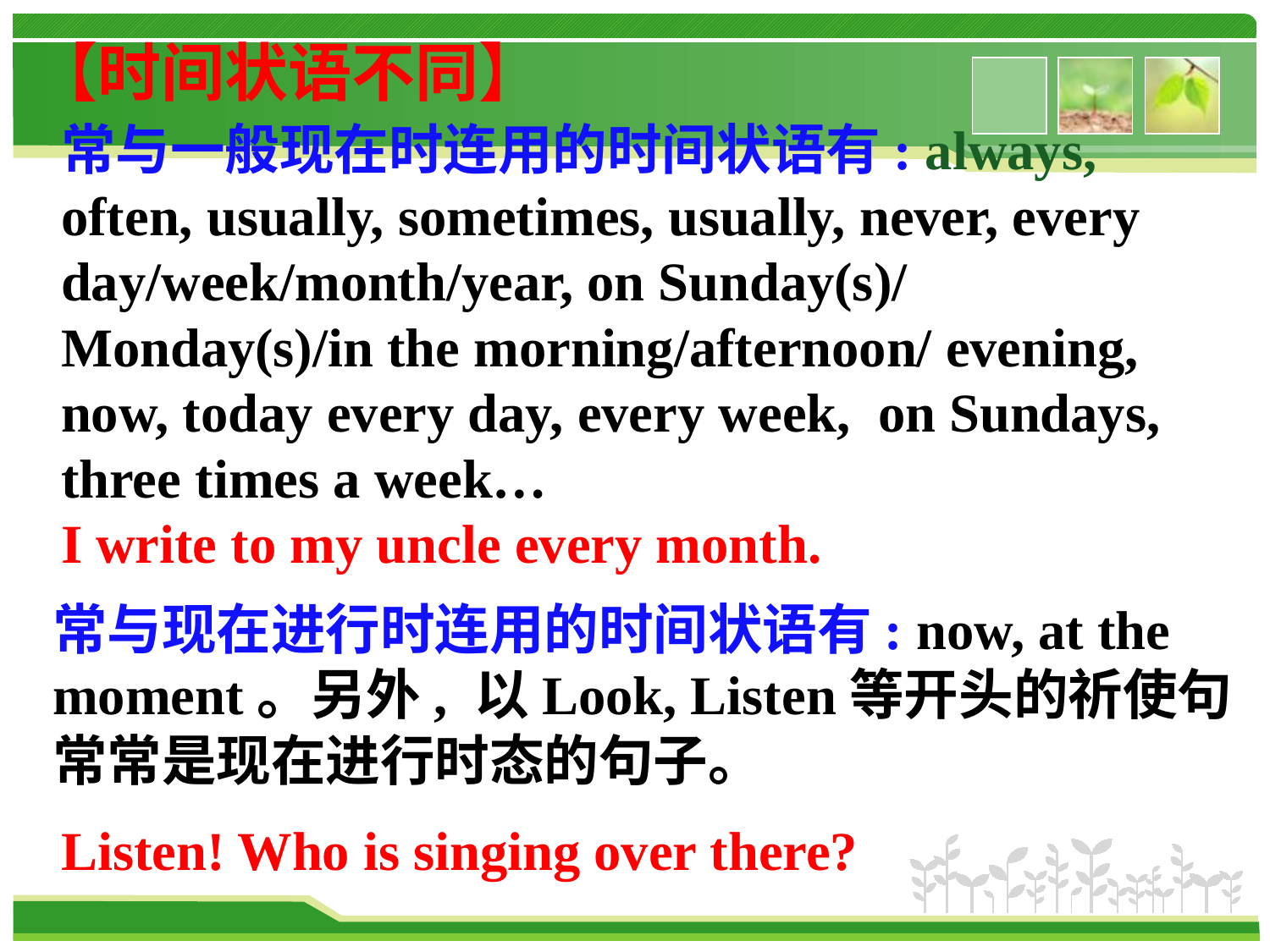

【时间状语不同】
常与一般现在时连用的时间状语有: always, often, usually, sometimes, usually, never, every day/week/month/year, on Sunday(s)/ Monday(s)/in the morning/afternoon/ evening, now, today every day, every week,  on Sundays, three times a week…
I write to my uncle every month.
常与现在进行时连用的时间状语有: now, at the moment。另外, 以Look, Listen等开头的祈使句常常是现在进行时态的句子。
Listen! Who is singing over there?